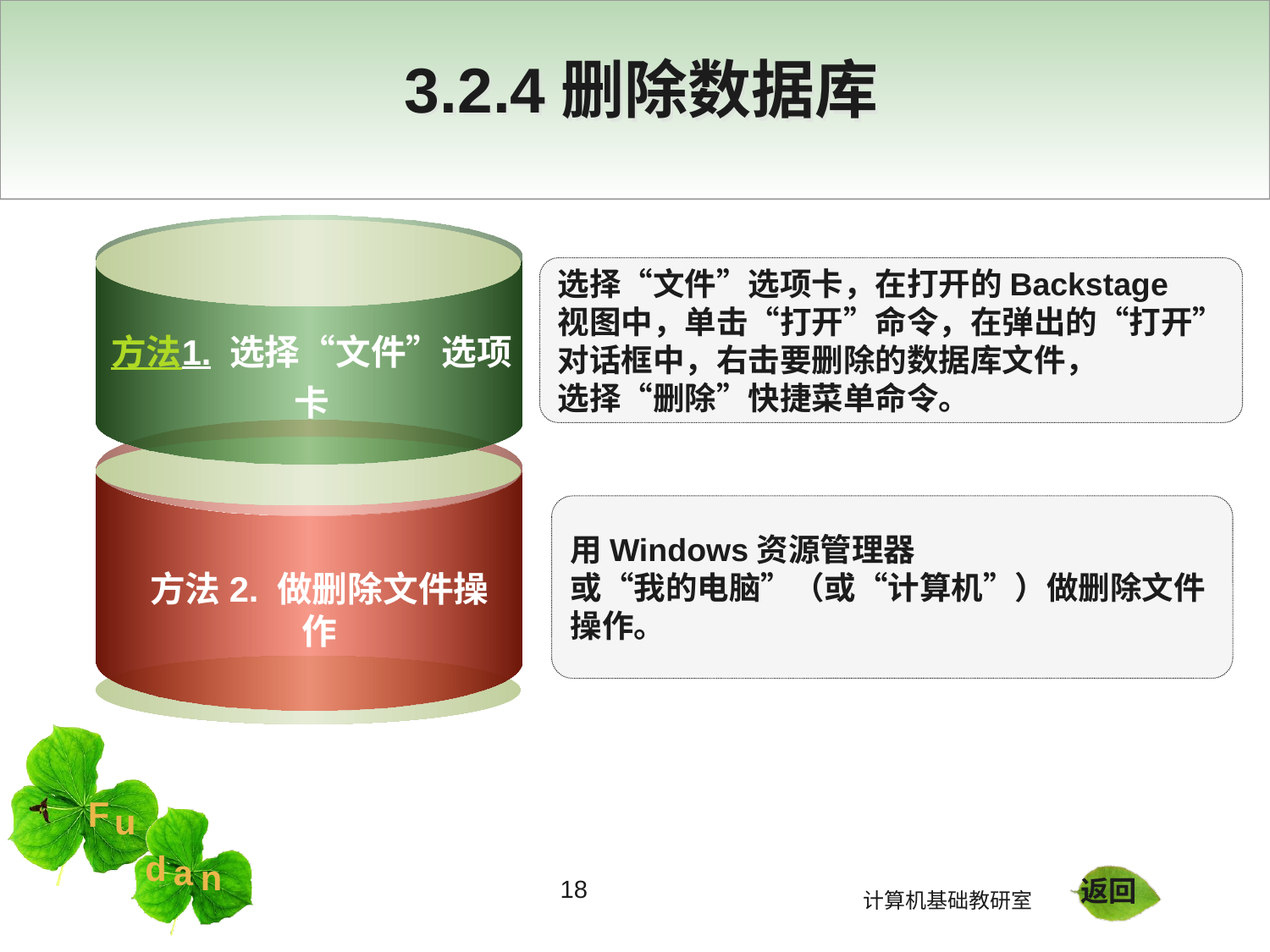

# 3.2.4删除数据库

选择“文件”选项卡，在打开的Backstage
视图中，单击“打开”命令，在弹出的“打开”
对话框中，右击要删除的数据库文件，
选择“删除”快捷菜单命令。
方法1. 选择“文件”选项卡
用Windows资源管理器
或“我的电脑”（或“计算机”）做删除文件操作。
方法2. 做删除文件操作
18
返回